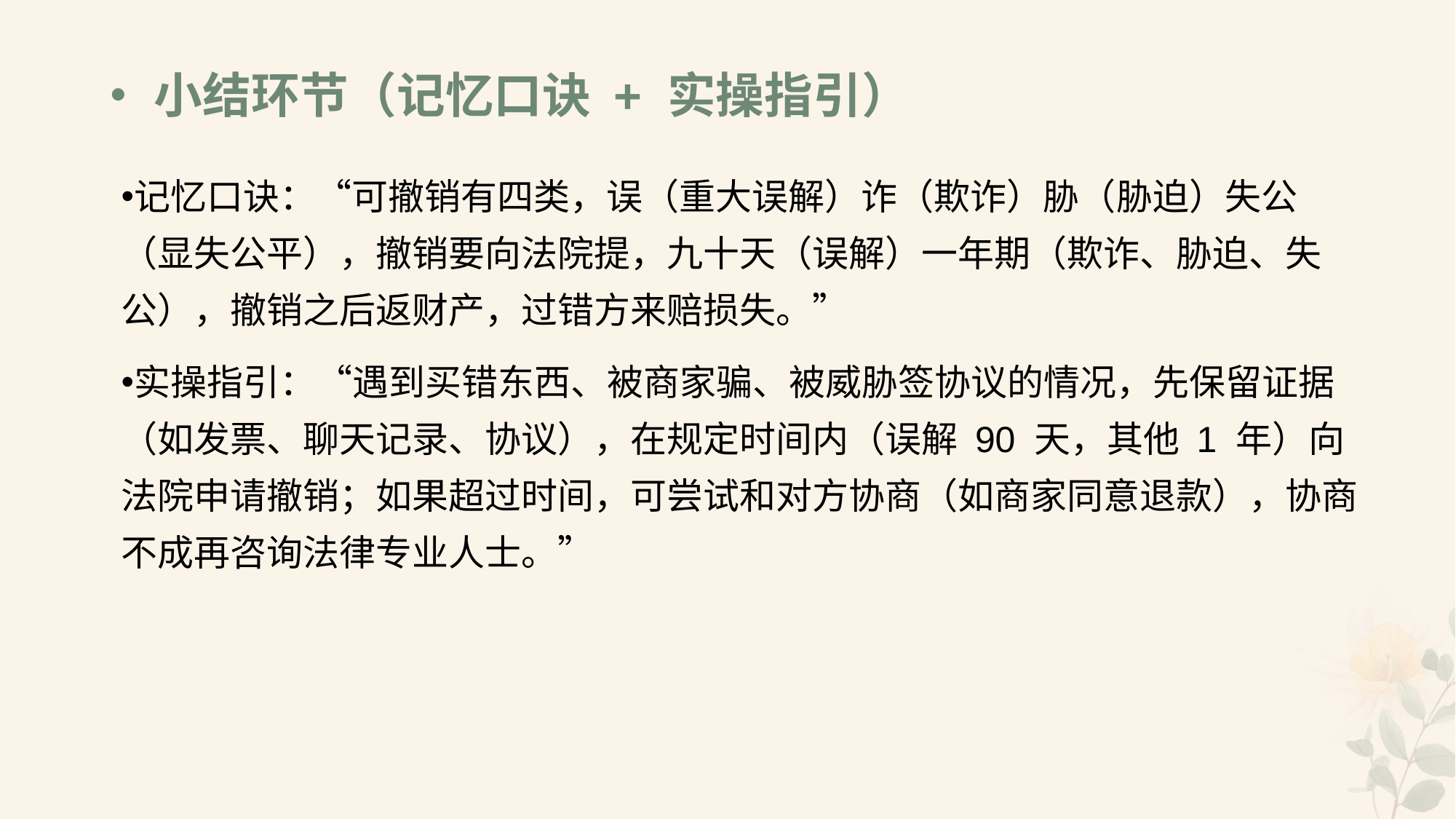

# •小结环节（记忆口诀 + 实操指引）
记忆口诀：“可撤销有四类，误（重大误解）诈（欺诈）胁（胁迫）失公（显失公平），撤销要向法院提，九十天（误解）一年期（欺诈、胁迫、失公），撤销之后返财产，过错方来赔损失。”
实操指引：“遇到买错东西、被商家骗、被威胁签协议的情况，先保留证据（如发票、聊天记录、协议），在规定时间内（误解 90 天，其他 1 年）向法院申请撤销；如果超过时间，可尝试和对方协商（如商家同意退款），协商不成再咨询法律专业人士。”